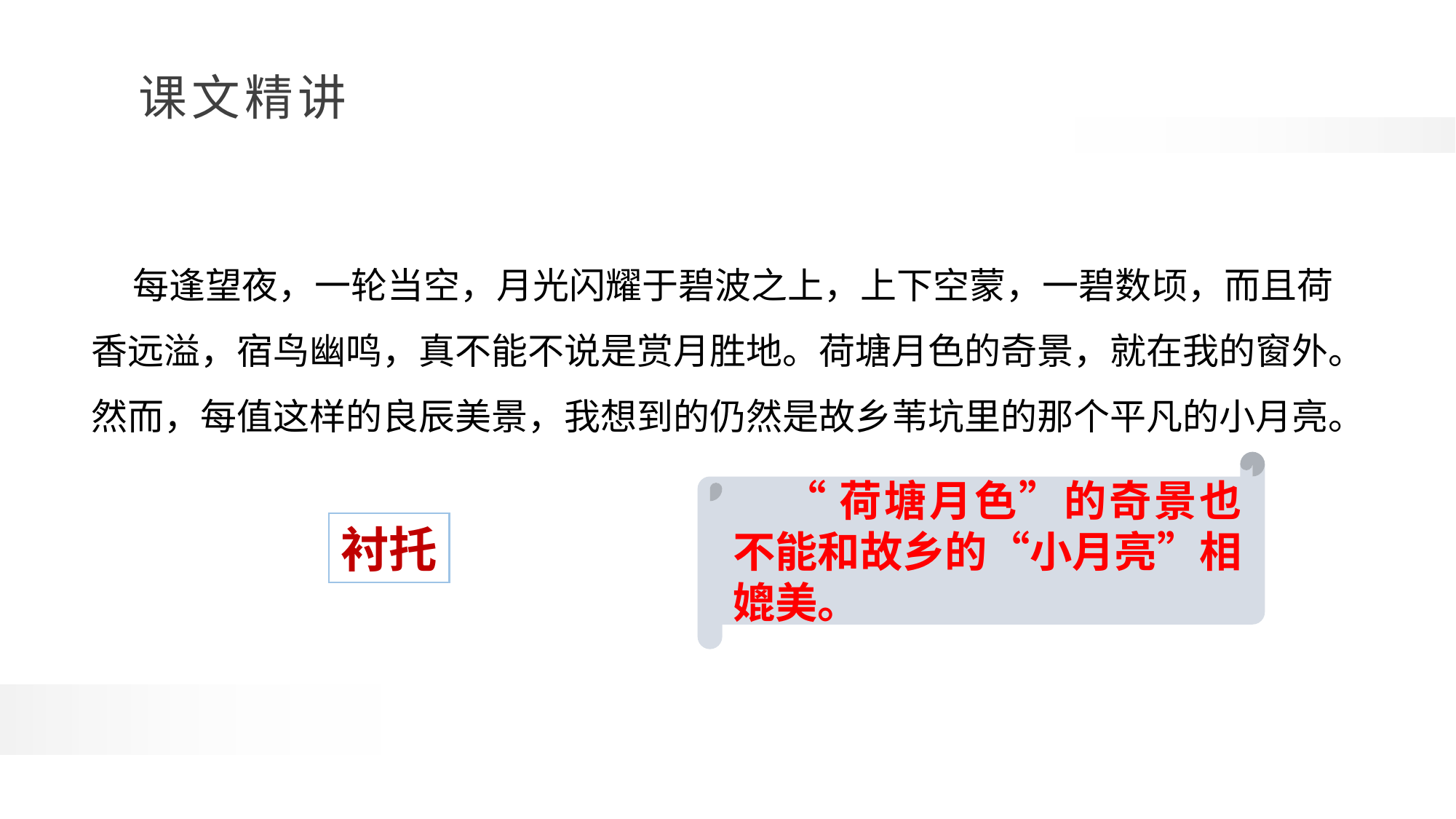

每逢望夜，一轮当空，月光闪耀于碧波之上，上下空蒙，一碧数顷，而且荷香远溢，宿鸟幽鸣，真不能不说是赏月胜地。荷塘月色的奇景，就在我的窗外。然而，每值这样的良辰美景，我想到的仍然是故乡苇坑里的那个平凡的小月亮。
    “荷塘月色”的奇景也不能和故乡的“小月亮”相媲美。
衬托